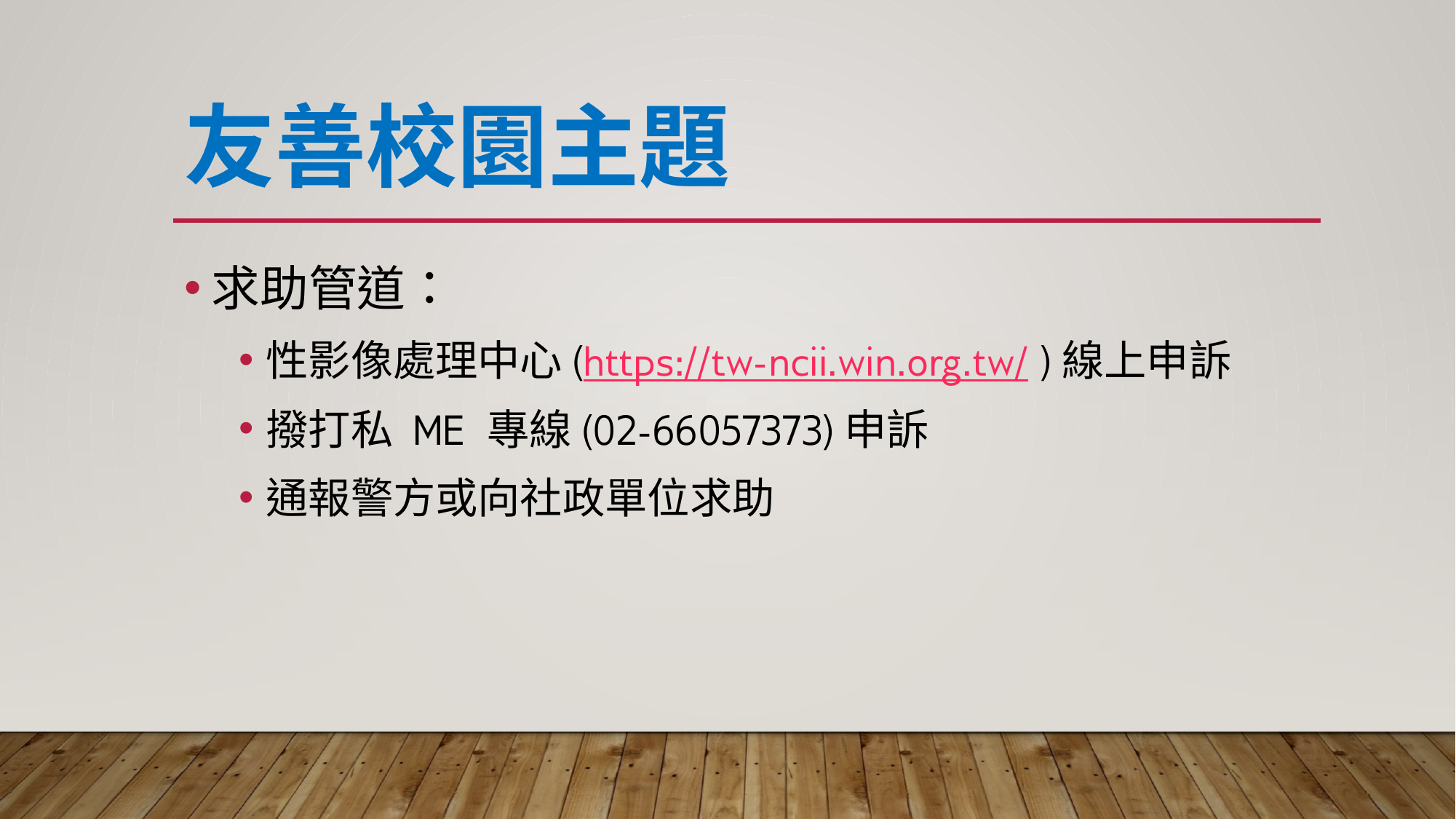

# 友善校園主題
求助管道：
性影像處理中心(https://tw-ncii.win.org.tw/ )線上申訴
撥打私 ME 專線(02-66057373)申訴
通報警方或向社政單位求助